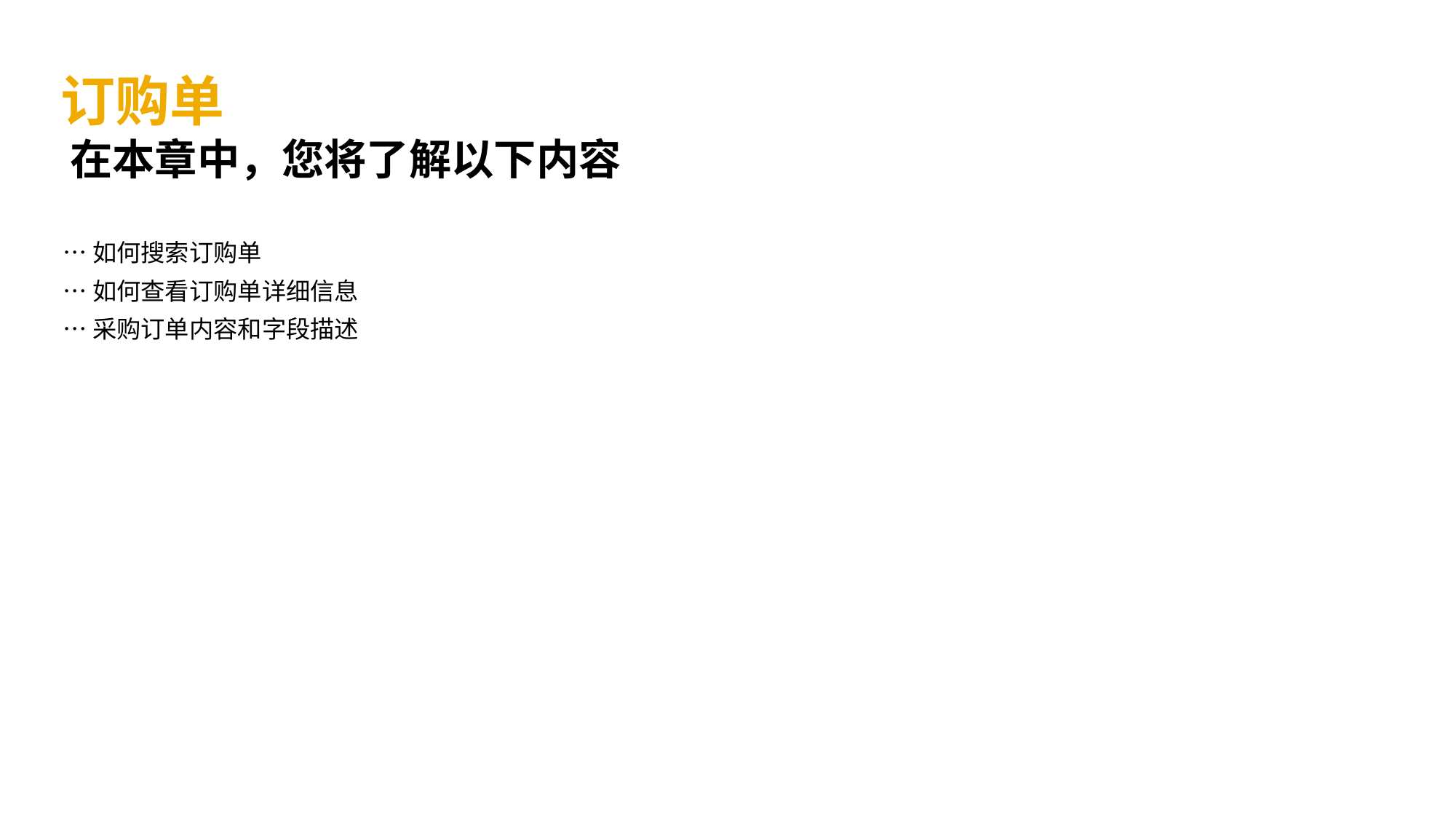

# 订购单 在本章中，您将了解以下内容
…如何搜索订购单
…如何查看订购单详细信息
…采购订单内容和字段描述